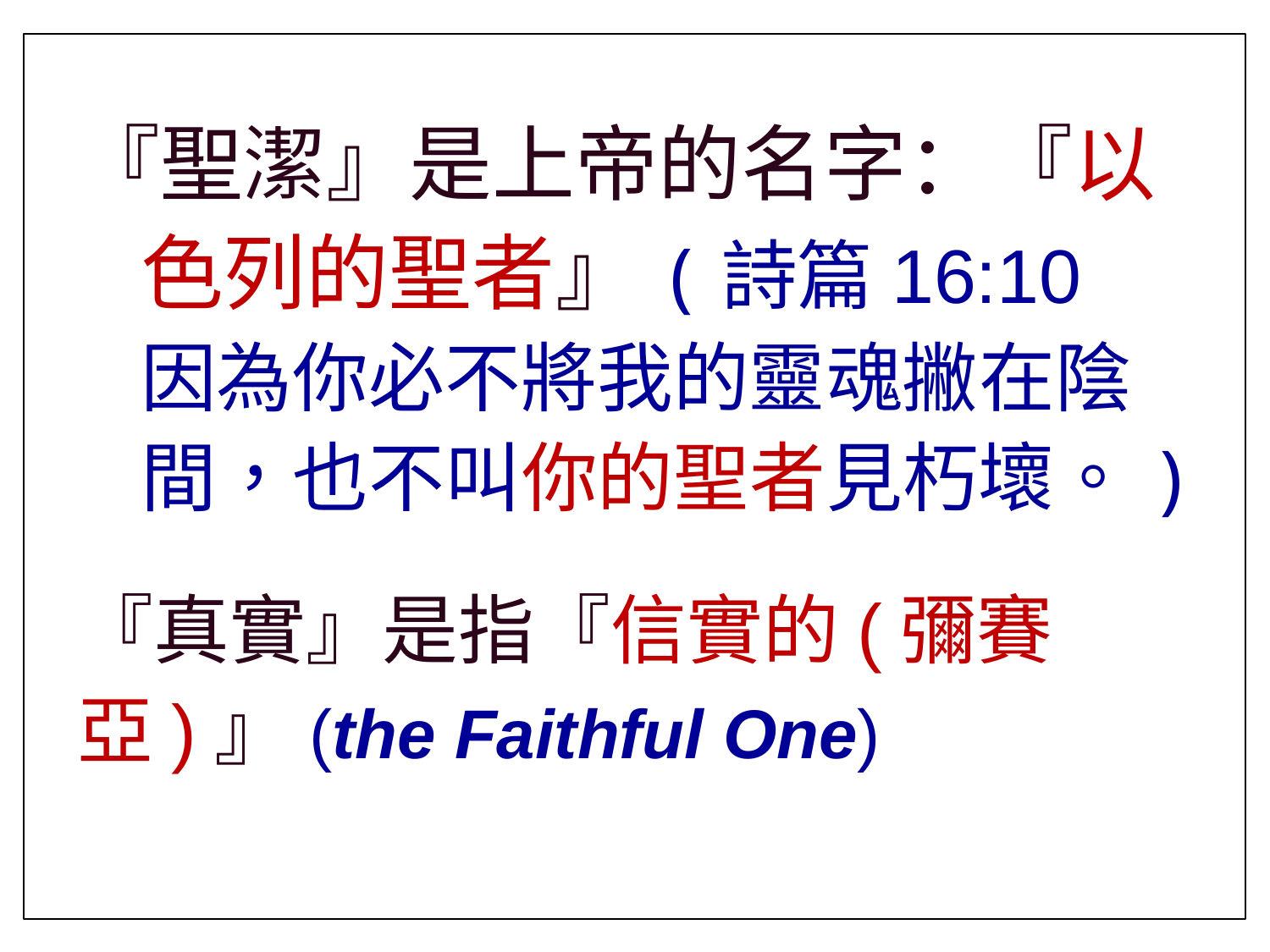

『聖潔』是上帝的名字：『以色列的聖者』(詩篇16:10 因為你必不將我的靈魂撇在陰間，也不叫你的聖者見朽壞。)
『真實』是指『信實的(彌賽亞)』(the Faithful One)